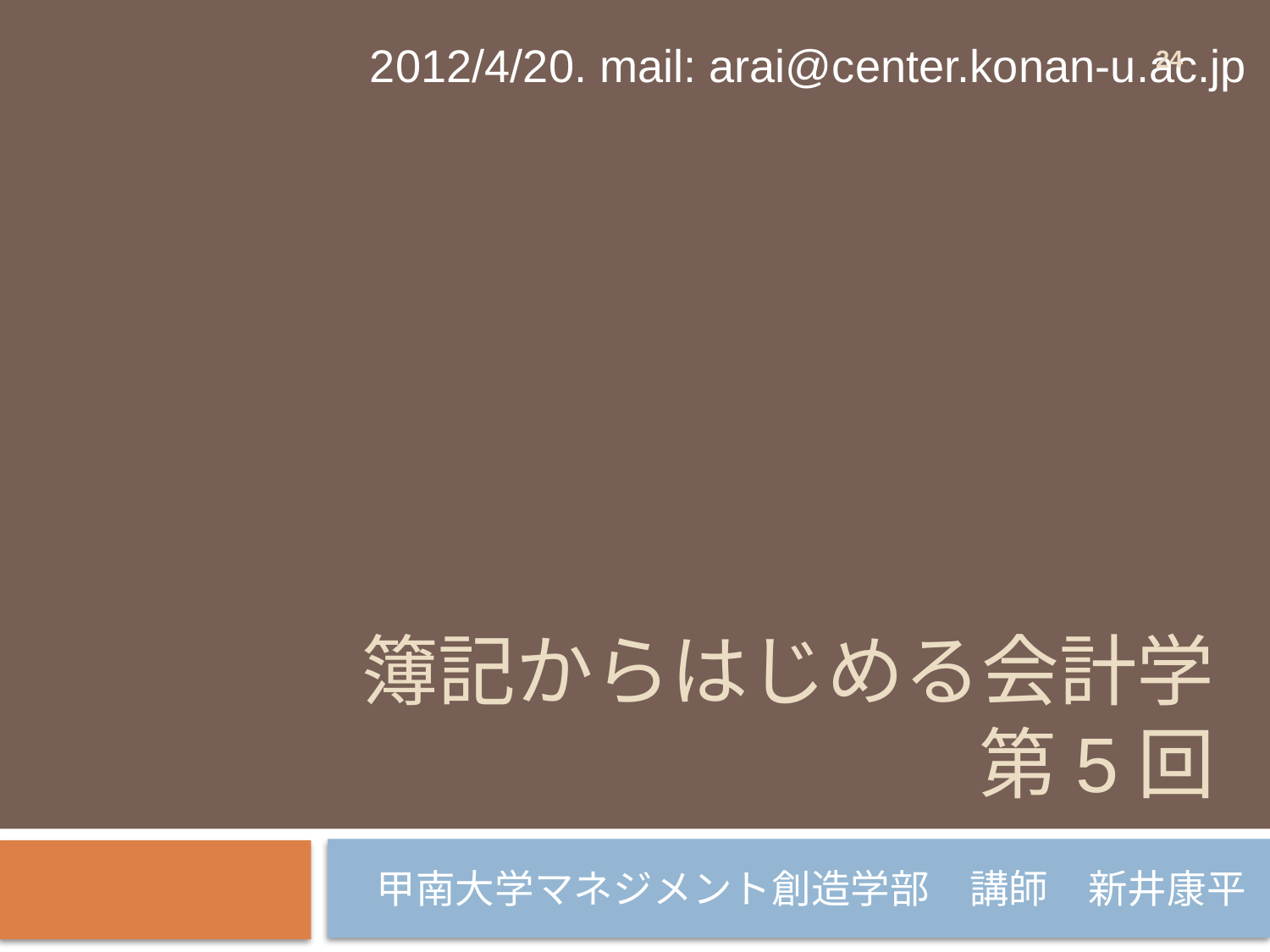

2012/4/20. mail: arai@center.konan-u.ac.jp
24
# 簿記からはじめる会計学 第5回
甲南大学マネジメント創造学部　講師　新井康平